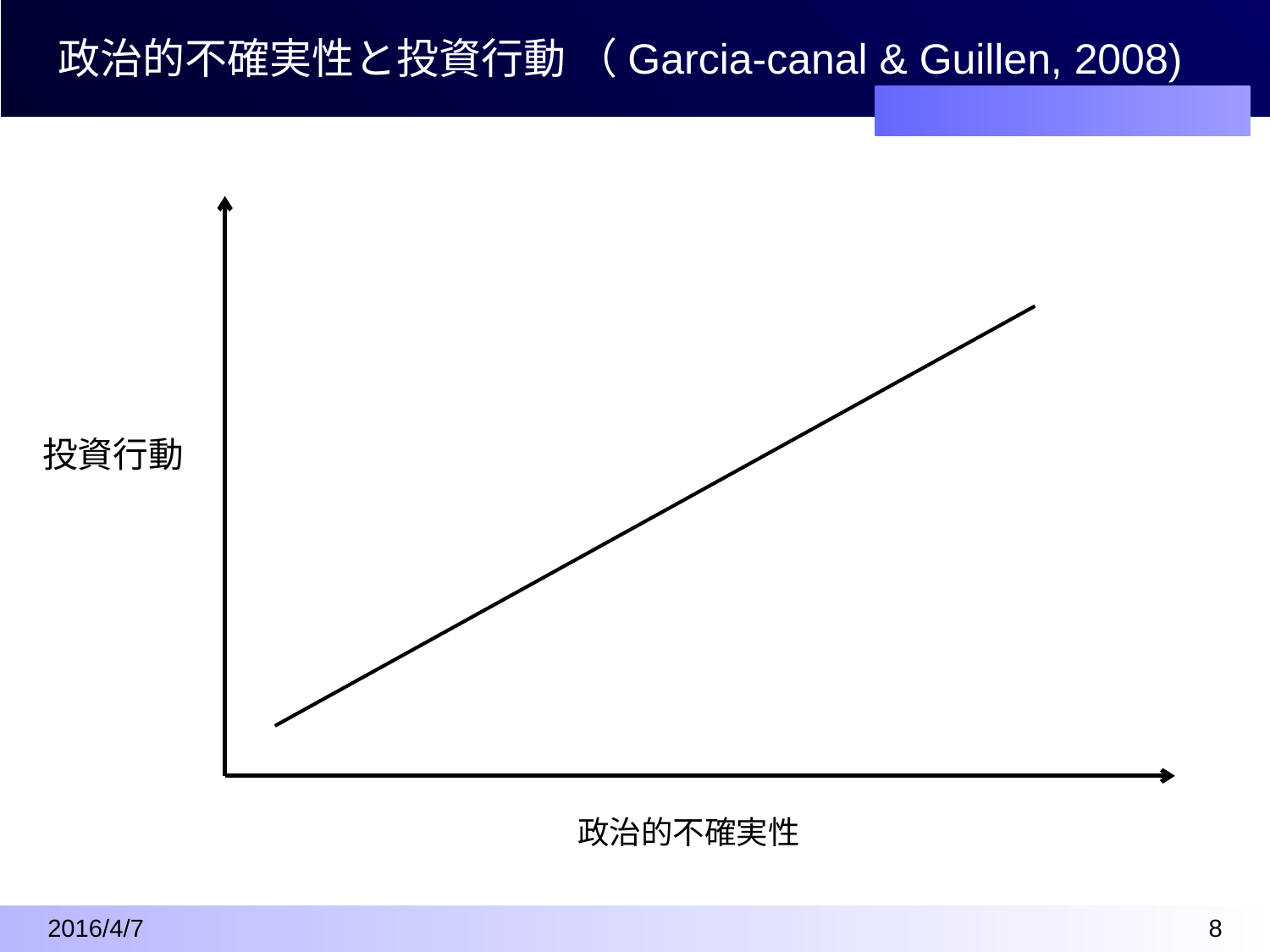

# 政治的不確実性と投資行動 （Garcia-canal & Guillen, 2008)
投資行動
政治的不確実性
2016/4/7
8